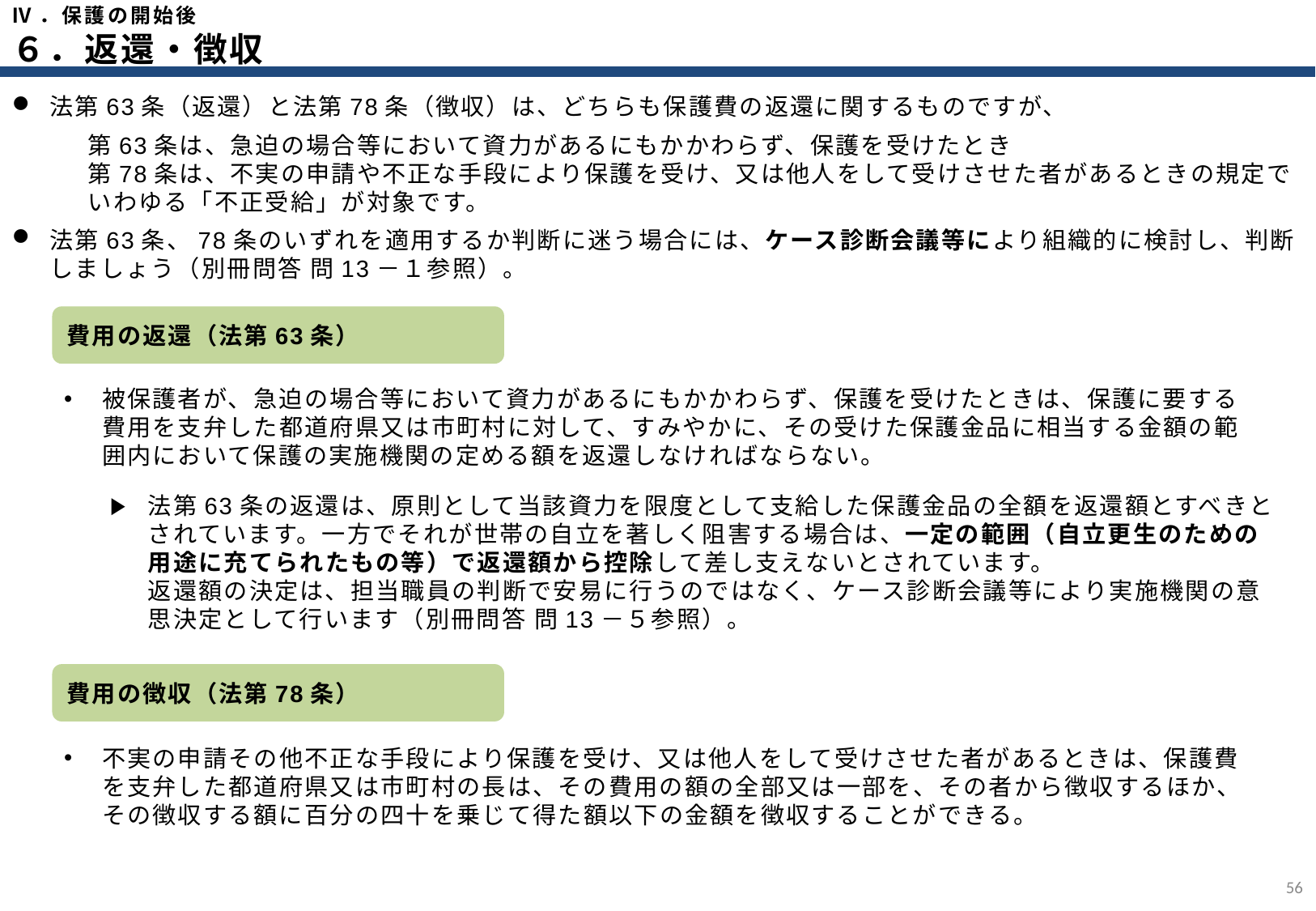

Ⅳ．保護の開始後
６．返還・徴収
法第63条（返還）と法第78条（徴収）は、どちらも保護費の返還に関するものですが、
　　　第63条は、急迫の場合等において資力があるにもかかわらず、保護を受けたとき
　　　第78条は、不実の申請や不正な手段により保護を受け、又は他人をして受けさせた者があるときの規定で
　　　いわゆる「不正受給」が対象です。
法第63条、78条のいずれを適用するか判断に迷う場合には、ケース診断会議等により組織的に検討し、判断しましょう（別冊問答 問13－１参照）。
費用の返還（法第63条）
被保護者が、急迫の場合等において資力があるにもかかわらず、保護を受けたときは、保護に要する費用を支弁した都道府県又は市町村に対して、すみやかに、その受けた保護金品に相当する金額の範囲内において保護の実施機関の定める額を返還しなければならない。
法第63条の返還は、原則として当該資力を限度として支給した保護金品の全額を返還額とすべきとされています。一方でそれが世帯の自立を著しく阻害する場合は、一定の範囲（自立更生のための用途に充てられたもの等）で返還額から控除して差し支えないとされています。
返還額の決定は、担当職員の判断で安易に行うのではなく、ケース診断会議等により実施機関の意思決定として行います（別冊問答 問13－５参照）。
費用の徴収（法第78条）
不実の申請その他不正な手段により保護を受け、又は他人をして受けさせた者があるときは、保護費を支弁した都道府県又は市町村の長は、その費用の額の全部又は一部を、その者から徴収するほか、その徴収する額に百分の四十を乗じて得た額以下の金額を徴収することができる。
56